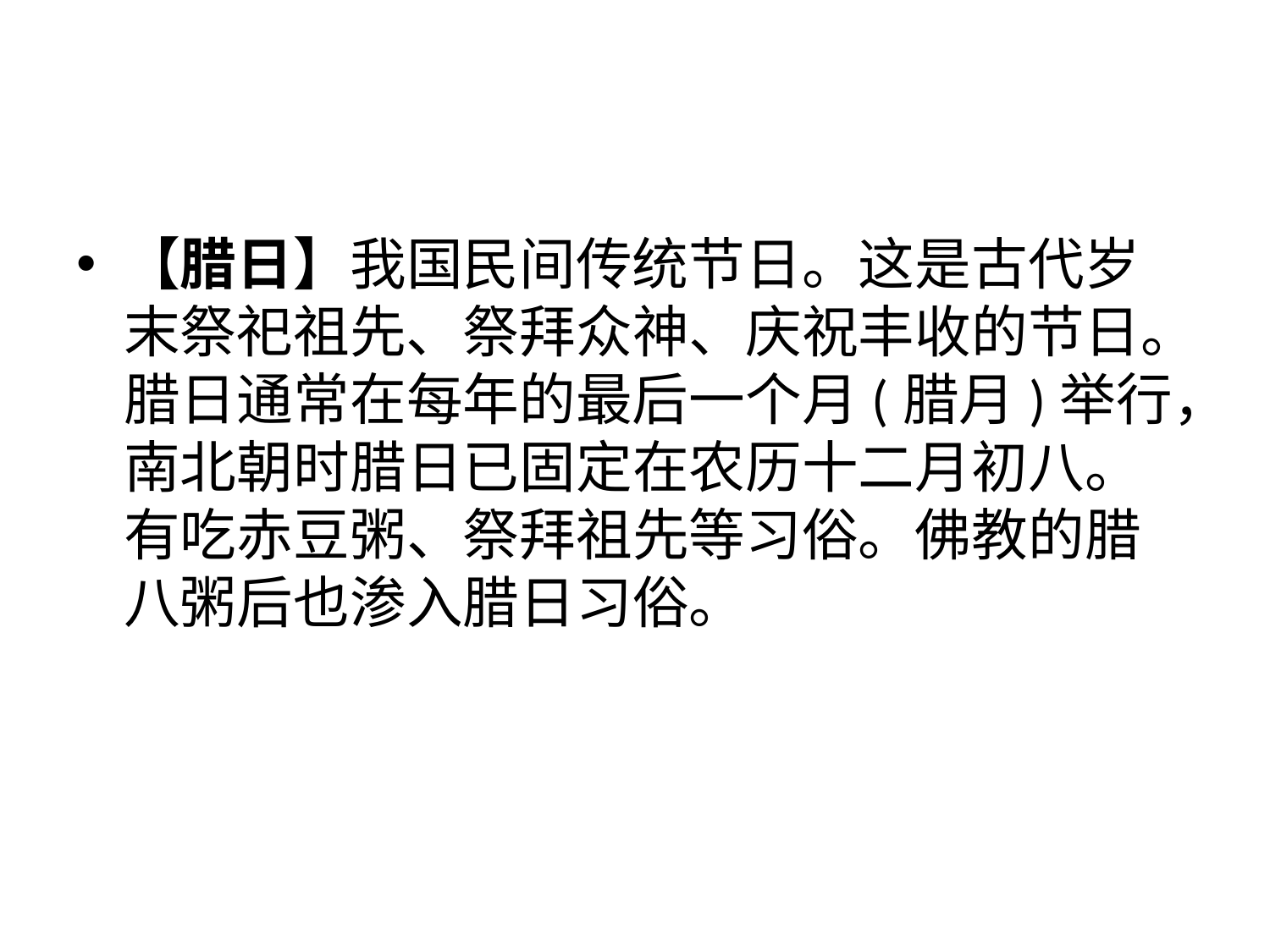

#
【腊日】我国民间传统节日。这是古代岁末祭祀祖先、祭拜众神、庆祝丰收的节日。腊日通常在每年的最后一个月(腊月)举行，南北朝时腊日已固定在农历十二月初八。有吃赤豆粥、祭拜祖先等习俗。佛教的腊八粥后也渗入腊日习俗。